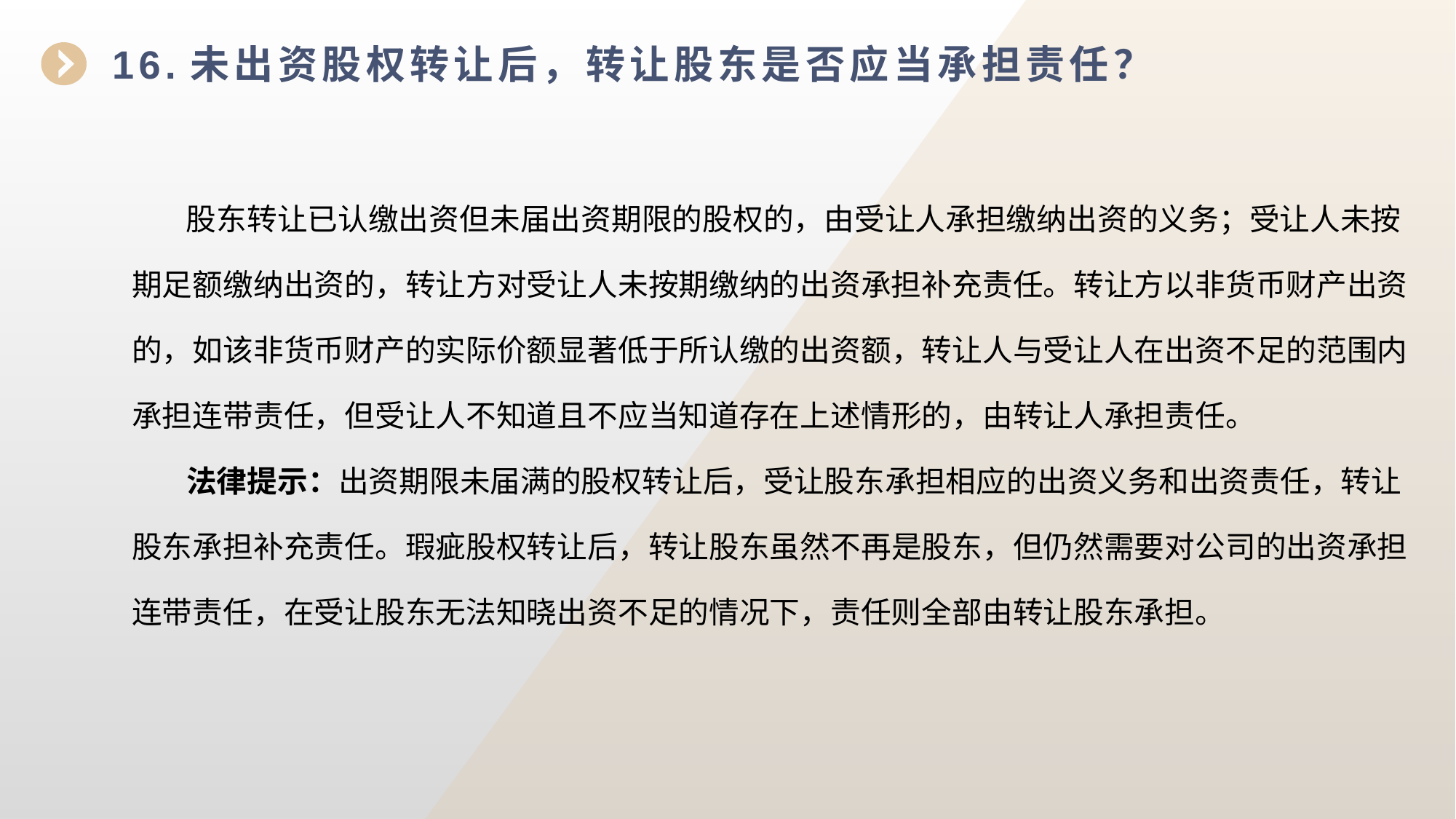

16.未出资股权转让后，转让股东是否应当承担责任？

       股东转让已认缴出资但未届出资期限的股权的，由受让人承担缴纳出资的义务；受让人未按期足额缴纳出资的，转让方对受让人未按期缴纳的出资承担补充责任。转让方以非货币财产出资的，如该非货币财产的实际价额显著低于所认缴的出资额，转让人与受让人在出资不足的范围内承担连带责任，但受让人不知道且不应当知道存在上述情形的，由转让人承担责任。
       法律提示：出资期限未届满的股权转让后，受让股东承担相应的出资义务和出资责任，转让股东承担补充责任。瑕疵股权转让后，转让股东虽然不再是股东，但仍然需要对公司的出资承担连带责任，在受让股东无法知晓出资不足的情况下，责任则全部由转让股东承担。